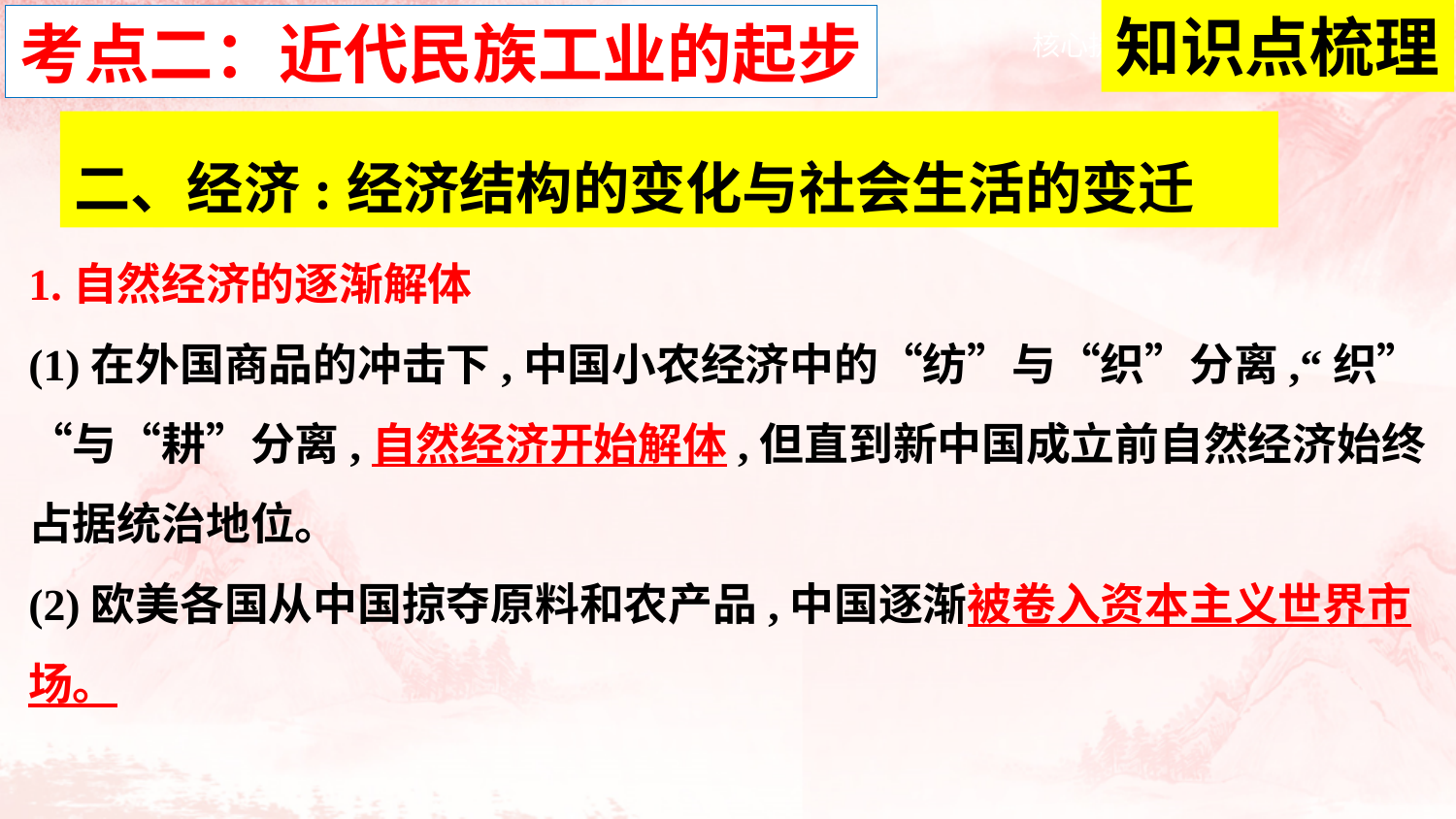

知识点梳理
考点二：近代民族工业的起步
二、经济:经济结构的变化与社会生活的变迁
1.自然经济的逐渐解体
(1)在外国商品的冲击下,中国小农经济中的“纺”与“织”分离,“织”“与“耕”分离,自然经济开始解体,但直到新中国成立前自然经济始终占据统治地位。
(2)欧美各国从中国掠夺原料和农产品,中国逐渐被卷入资本主义世界市场。